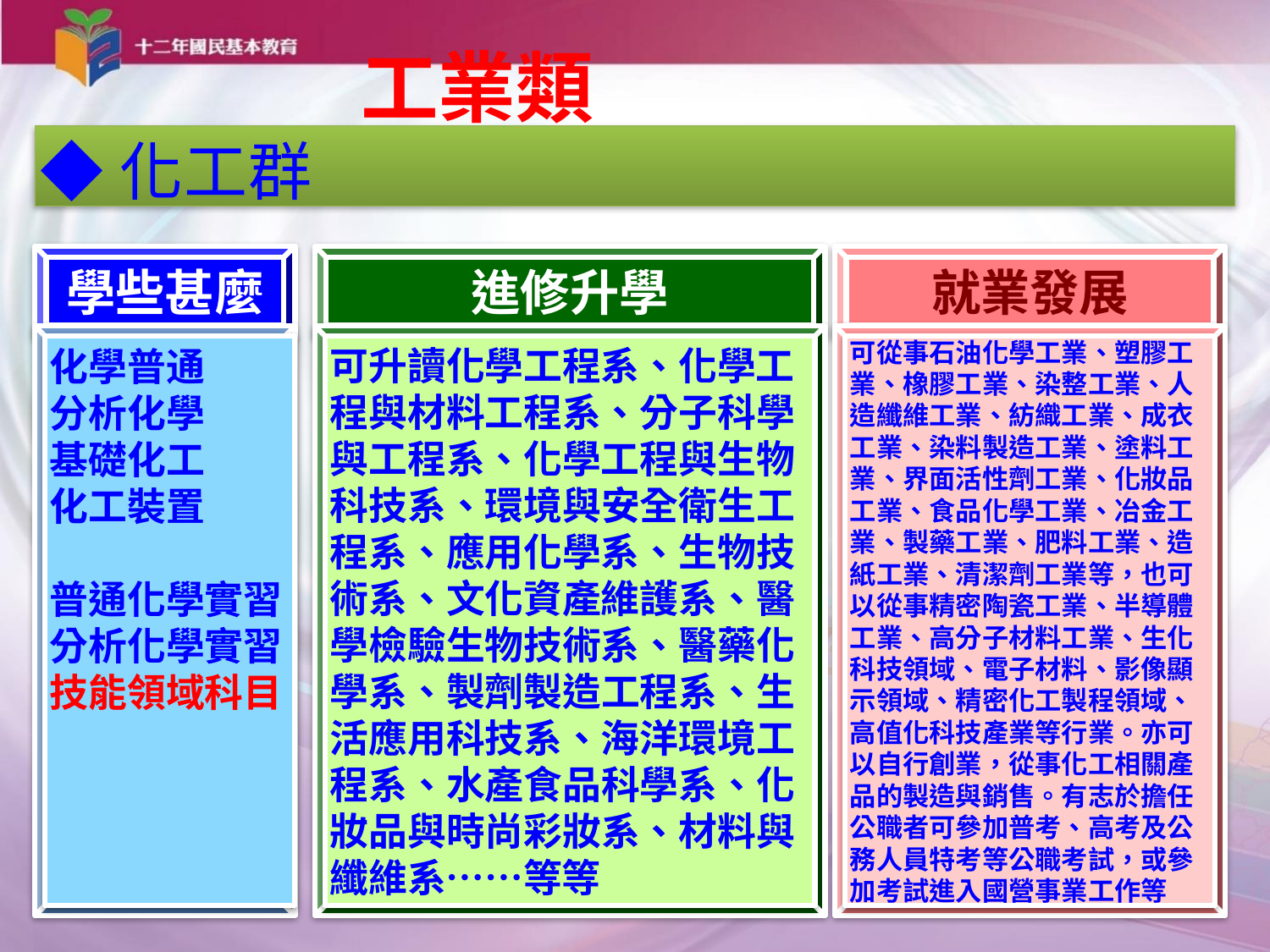

# 工業類
◆化工群
學些甚麼
進修升學
就業發展

化學普通
分析化學
基礎化工
化工裝置

普通化學實習
分析化學實習
技能領域科目

可升讀化學工程系、化學工程與材料工程系、分子科學與工程系、化學工程與生物科技系、環境與安全衛生工程系、應用化學系、生物技術系、文化資產維護系、醫學檢驗生物技術系、醫藥化學系、製劑製造工程系、生活應用科技系、海洋環境工程系、水產食品科學系、化妝品與時尚彩妝系、材料與纖維系……等等
可從事石油化學工業、塑膠工業、橡膠工業、染整工業、人造纖維工業、紡織工業、成衣工業、染料製造工業、塗料工業、界面活性劑工業、化妝品工業、食品化學工業、冶金工業、製藥工業、肥料工業、造紙工業、清潔劑工業等，也可以從事精密陶瓷工業、半導體工業、高分子材料工業、生化科技領域、電子材料、影像顯示領域、精密化工製程領域、高值化科技產業等行業。亦可以自行創業，從事化工相關產品的製造與銷售。有志於擔任公職者可參加普考、高考及公務人員特考等公職考試，或參加考試進入國營事業工作等

166